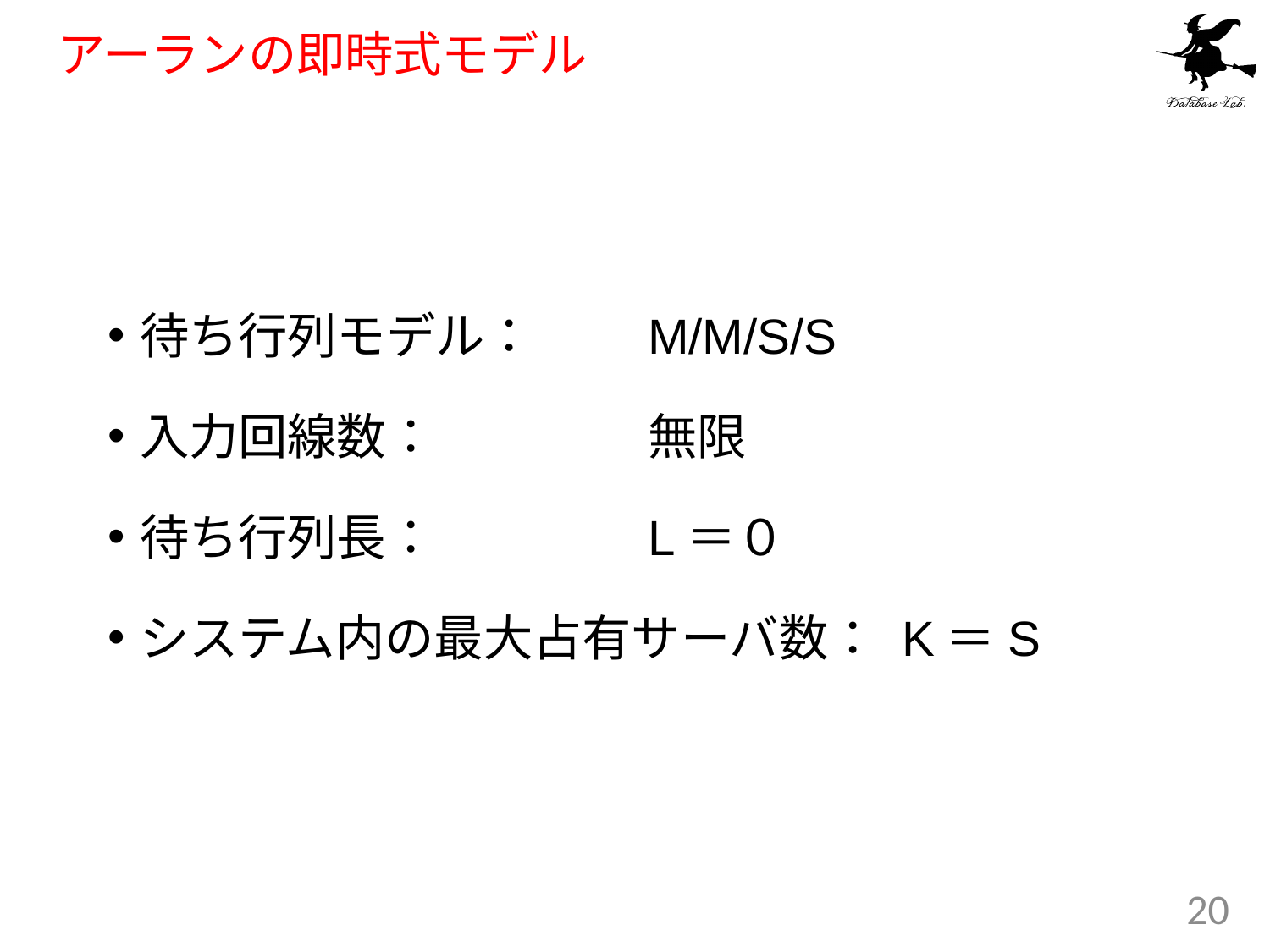

# アーランの即時式モデル
待ち行列モデル：　	M/M/S/S
入力回線数：		無限
待ち行列長：		L＝０
システム内の最大占有サーバ数：	K＝S

20